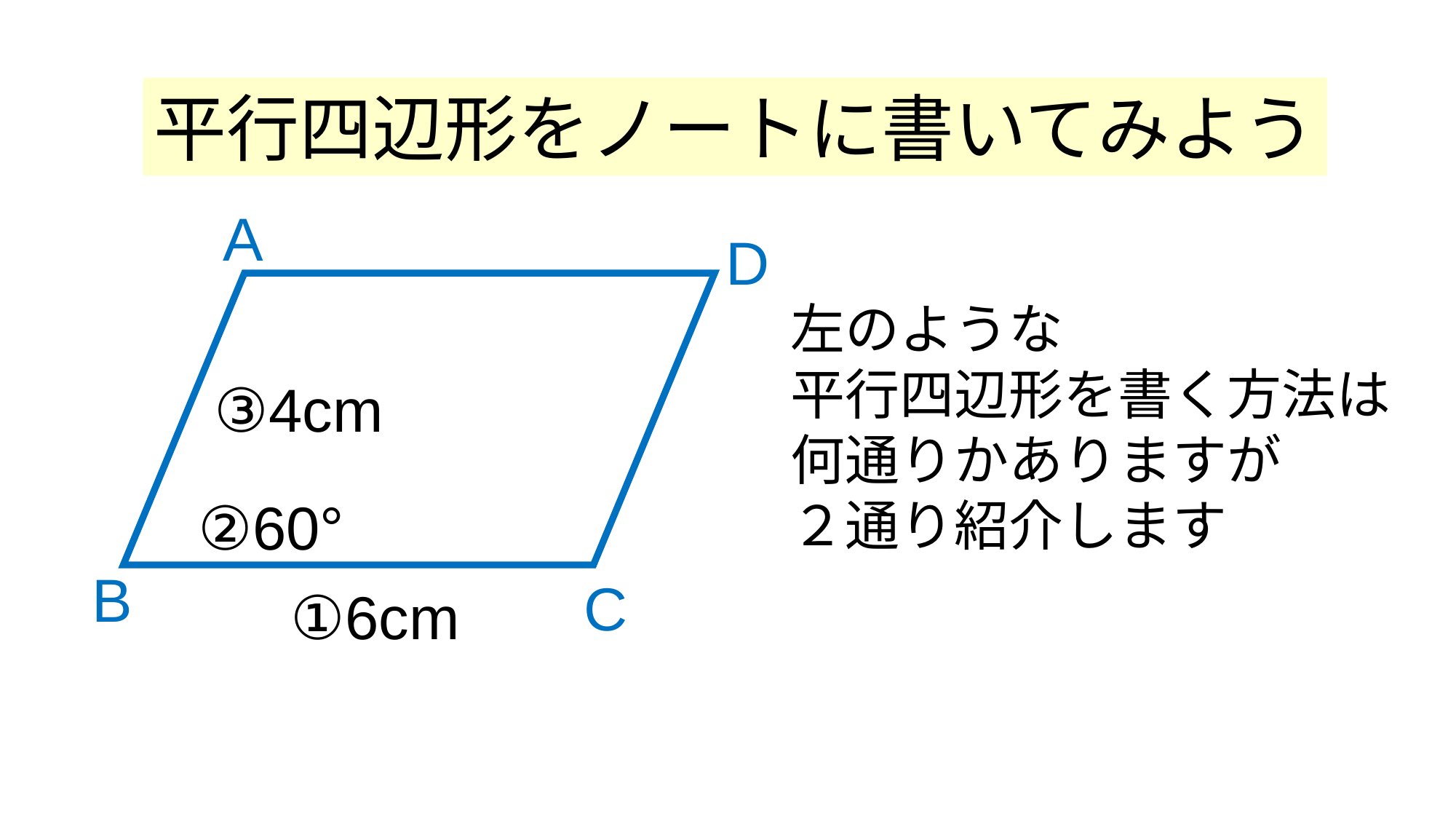

平行四辺形をノートに書いてみよう
A
D

左のような
平行四辺形を書く方法は
何通りかありますが
２通り紹介します
③4cm
②60°
B
C
①6cm